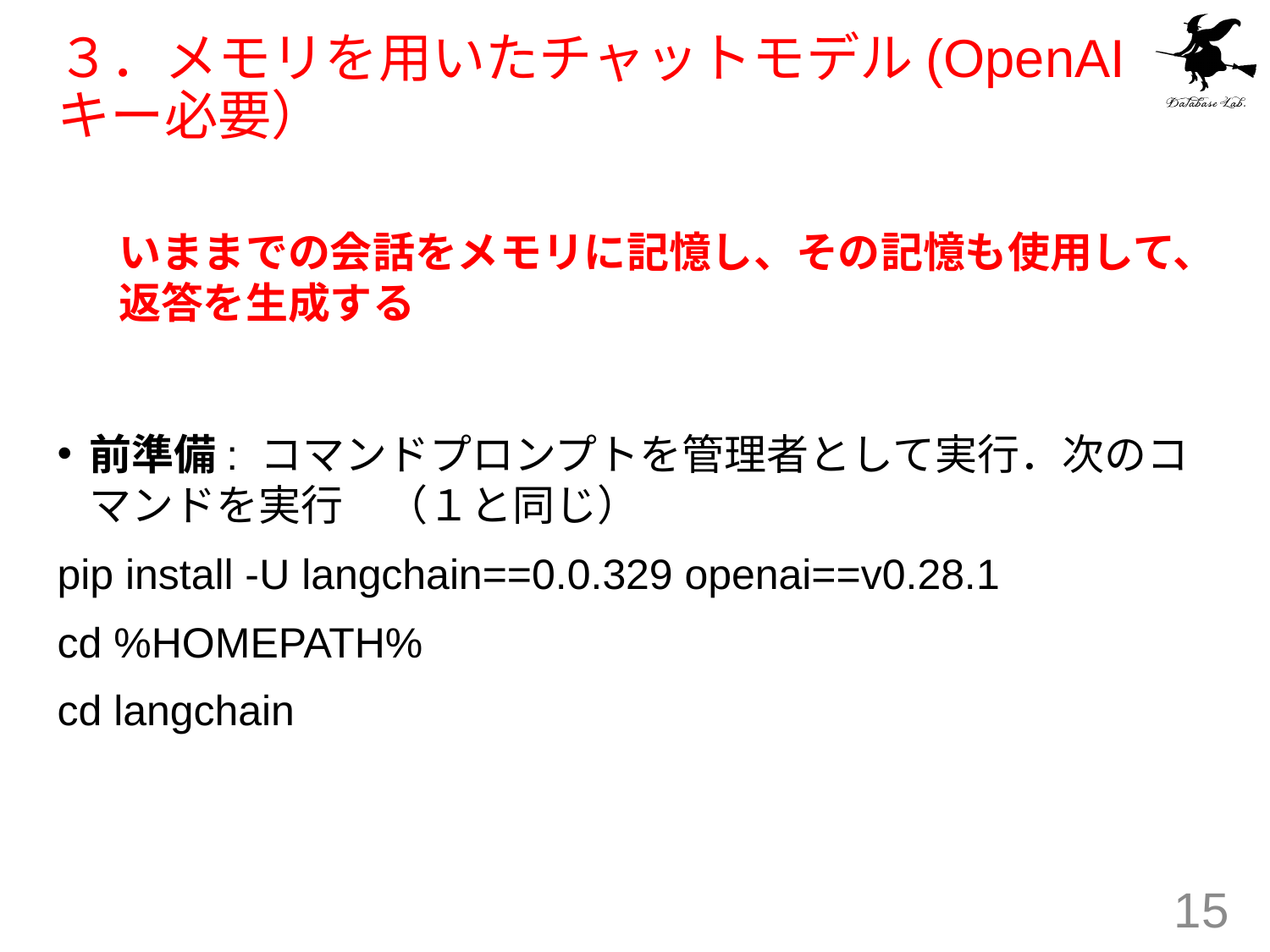

# ３．メモリを用いたチャットモデル(OpenAI キー必要）
いままでの会話をメモリに記憶し、その記憶も使用して、
返答を生成する
前準備: コマンドプロンプトを管理者として実行．次のコマンドを実行　（１と同じ）
pip install -U langchain==0.0.329 openai==v0.28.1
cd %HOMEPATH%
cd langchain

15